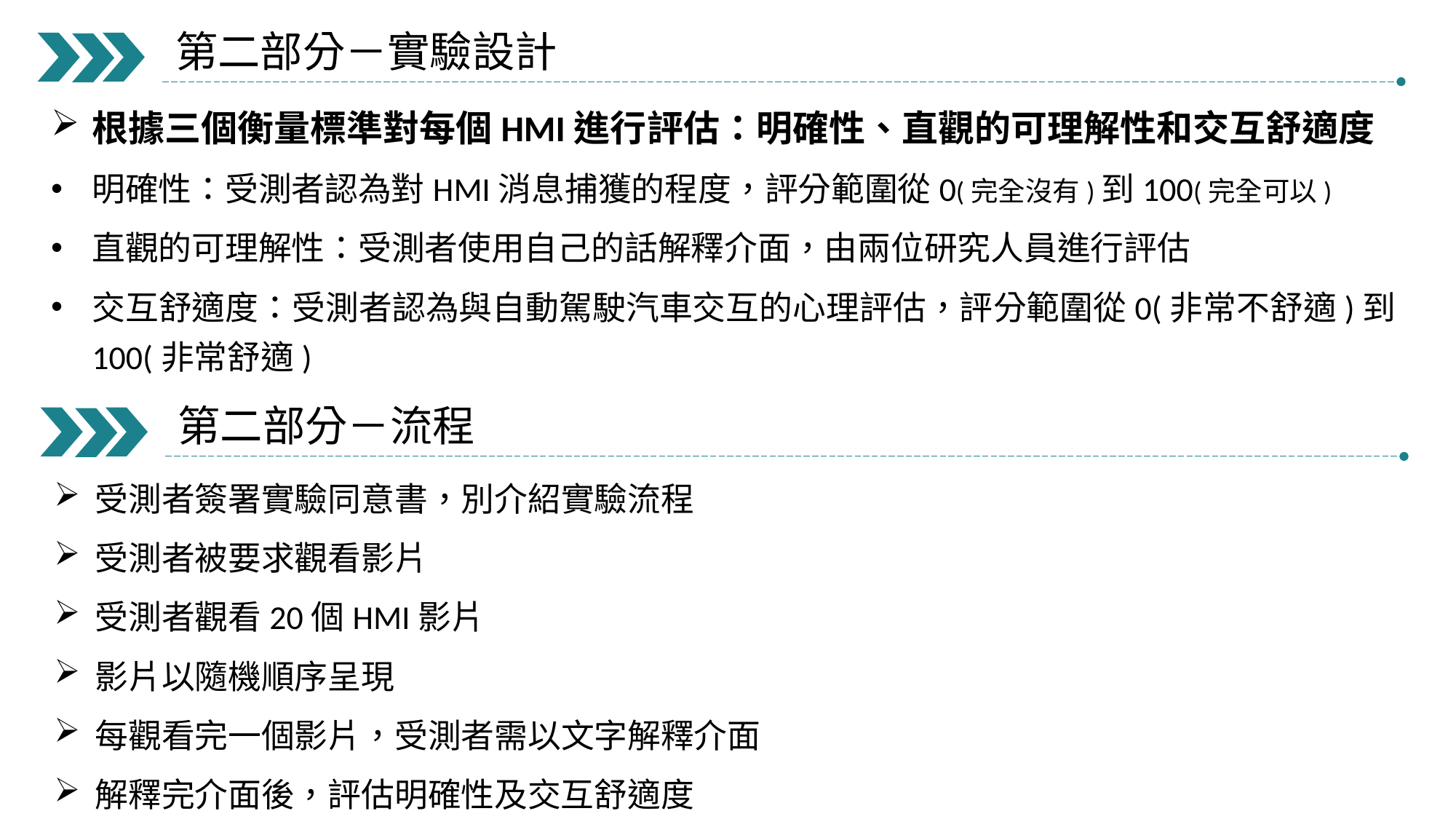

第二部分－實驗設計

根據三個衡量標準對每個HMI進行評估：明確性、直觀的可理解性和交互舒適度
明確性：受測者認為對HMI消息捕獲的程度，評分範圍從0(完全沒有)到100(完全可以)
直觀的可理解性：受測者使用自己的話解釋介面，由兩位研究人員進行評估
交互舒適度：受測者認為與自動駕駛汽車交互的心理評估，評分範圍從0(非常不舒適)到100(非常舒適)

第二部分－流程

受測者簽署實驗同意書，別介紹實驗流程
受測者被要求觀看影片
受測者觀看20個HMI影片
影片以隨機順序呈現
每觀看完一個影片，受測者需以文字解釋介面
解釋完介面後，評估明確性及交互舒適度